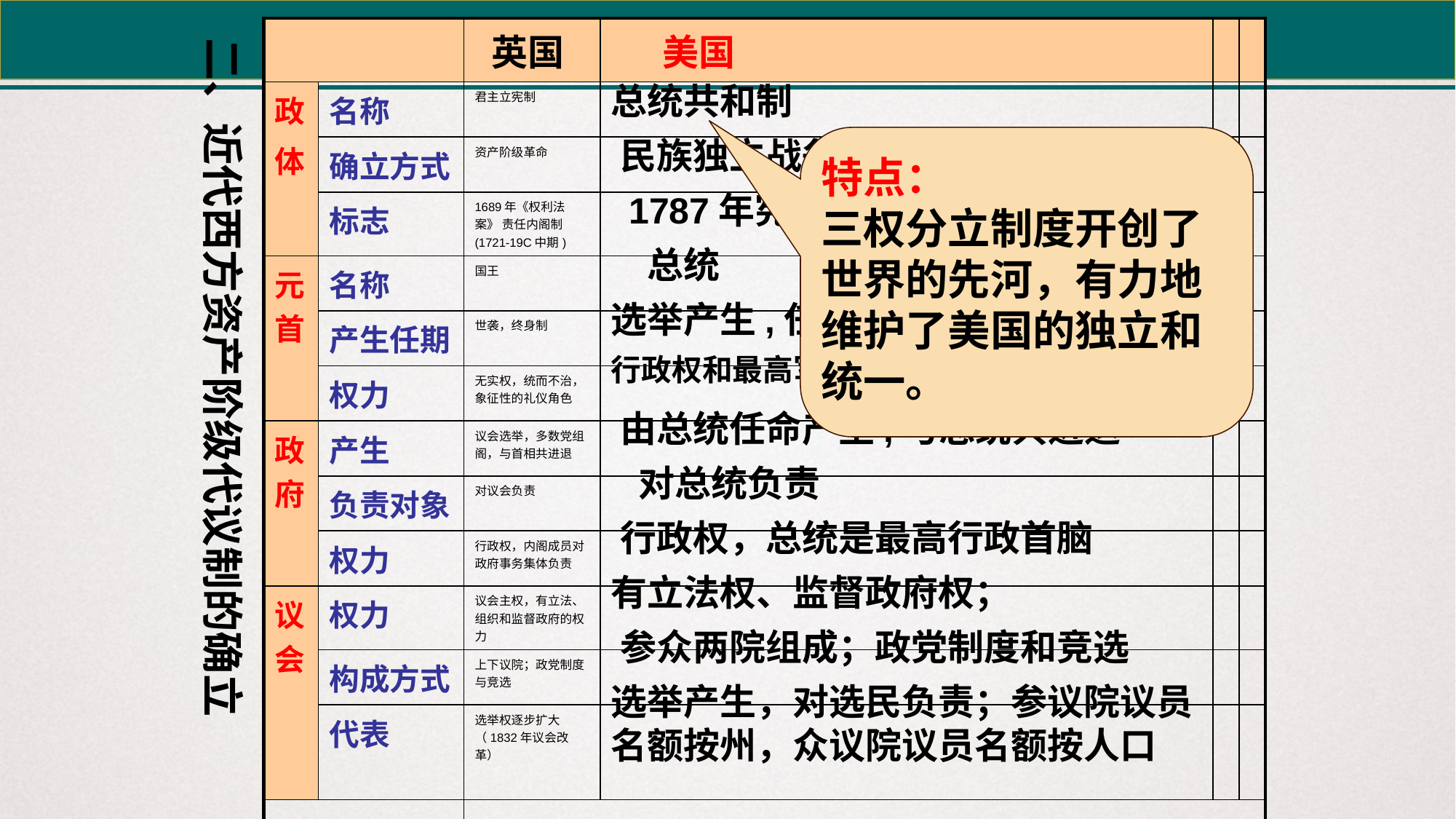

|  |  | 英国 | 美国 |  |  |
| --- | --- | --- | --- | --- | --- |
| 政 体 | 名称 | 君主立宪制 |  |  |  |
|  | 确立方式 | 资产阶级革命 |  |  |  |
|  | 标志 | 1689年《权利法案》 责任内阁制(1721-19C中期) |  |  |  |
| 元首 | 名称 | 国王 |  |  |  |
|  | 产生任期 | 世袭，终身制 |  |  |  |
|  | 权力 | 无实权，统而不治，象征性的礼仪角色 |  |  |  |
| 政府 | 产生 | 议会选举，多数党组阁，与首相共进退 |  |  |  |
|  | 负责对象 | 对议会负责 |  |  |  |
|  | 权力 | 行政权，内阁成员对政府事务集体负责 |  |  |  |
| 议会 | 权力 | 议会主权，有立法、组织和监督政府的权力 |  |  |  |
|  | 构成方式 | 上下议院；政党制度与竞选 |  |  |  |
|  | 代表 | 选举权逐步扩大（1832年议会改革） |  |  |  |
|  |  |  |  |  |  |
二、近代西方资产阶级代议制的确立
总统共和制
民族独立战争

特点：
三权分立制度开创了世界的先河，有力地维护了美国的独立和统一。
1787年宪法
总统
选举产生,任期四年,可连任两届
行政权和最高军事统帅, 部分立法否决权
由总统任命产生,与总统共进退
对总统负责
行政权，总统是最高行政首脑
有立法权、监督政府权；
参众两院组成；政党制度和竞选
选举产生，对选民负责；参议院议员名额按州，众议院议员名额按人口